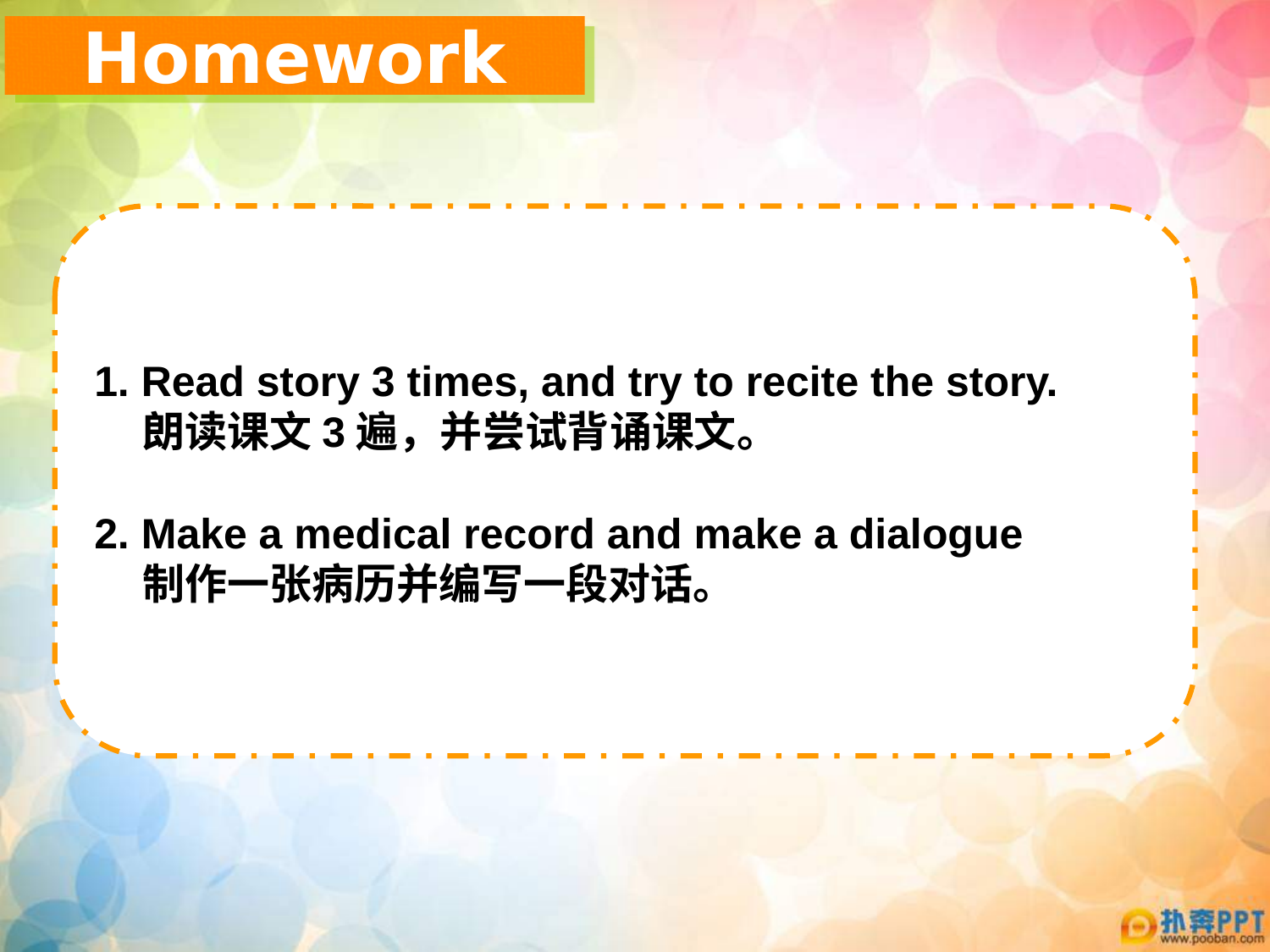

Homework
1. Read story 3 times, and try to recite the story.
    朗读课文3遍，并尝试背诵课文。

2. Make a medical record and make a dialogue
    制作一张病历并编写一段对话。